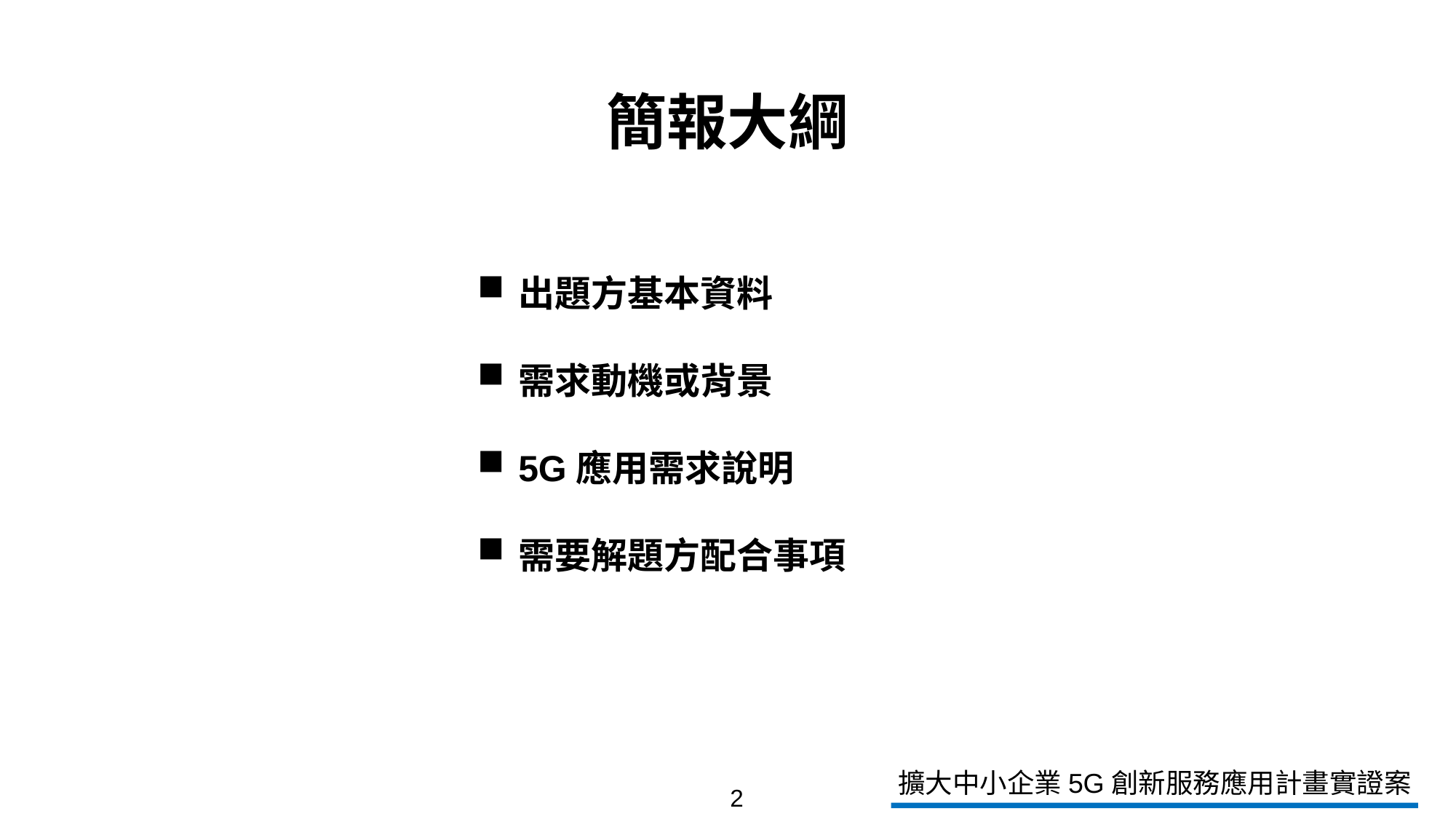

# 簡報大綱
出題方基本資料

需求動機或背景

5G應用需求說明

需要解題方配合事項
2